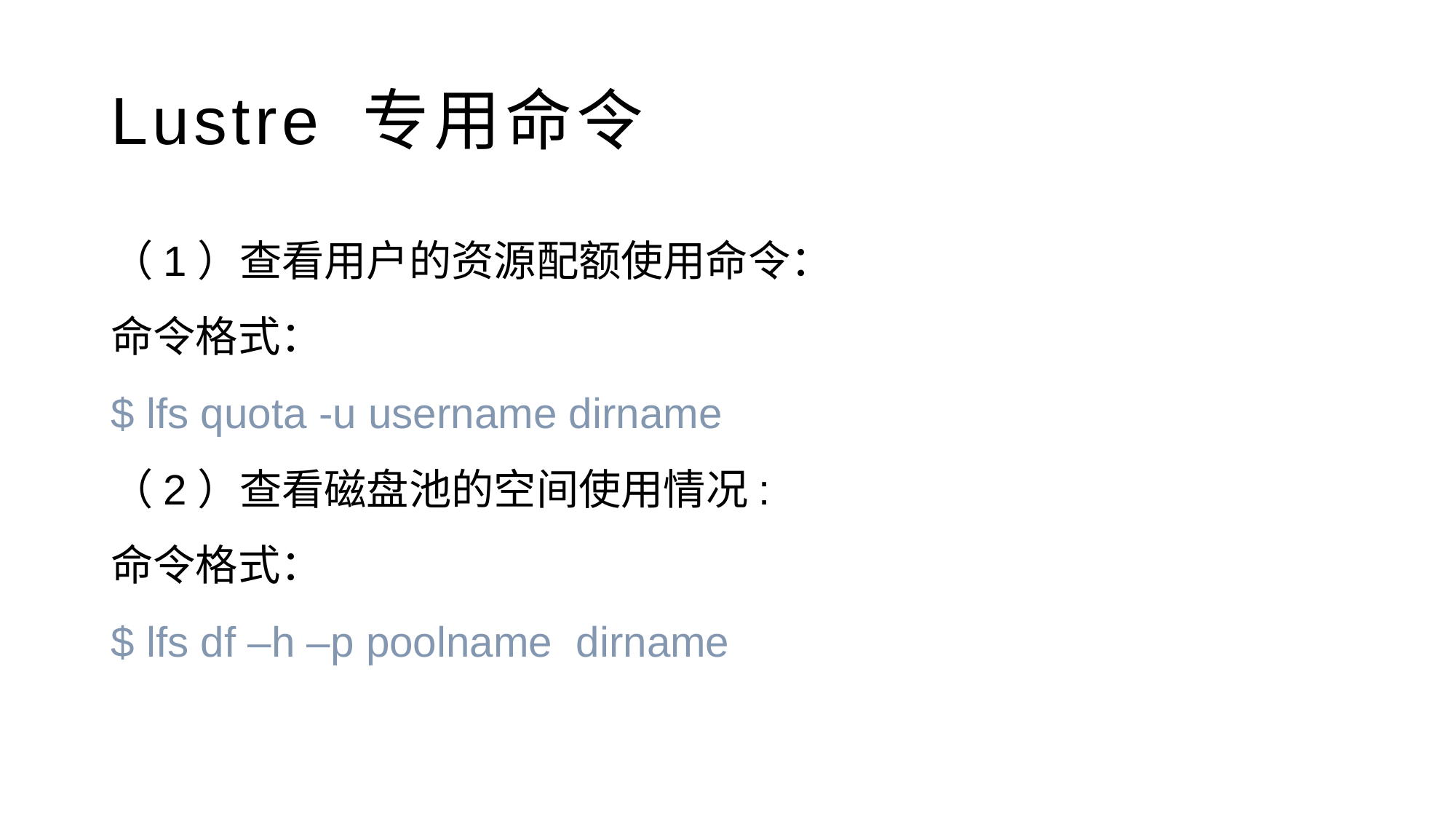

# Lustre 专用命令
（1）查看用户的资源配额使用命令：
命令格式：
$ lfs quota -u username dirname
（2）查看磁盘池的空间使用情况:
命令格式：
$ lfs df –h –p poolname  dirname